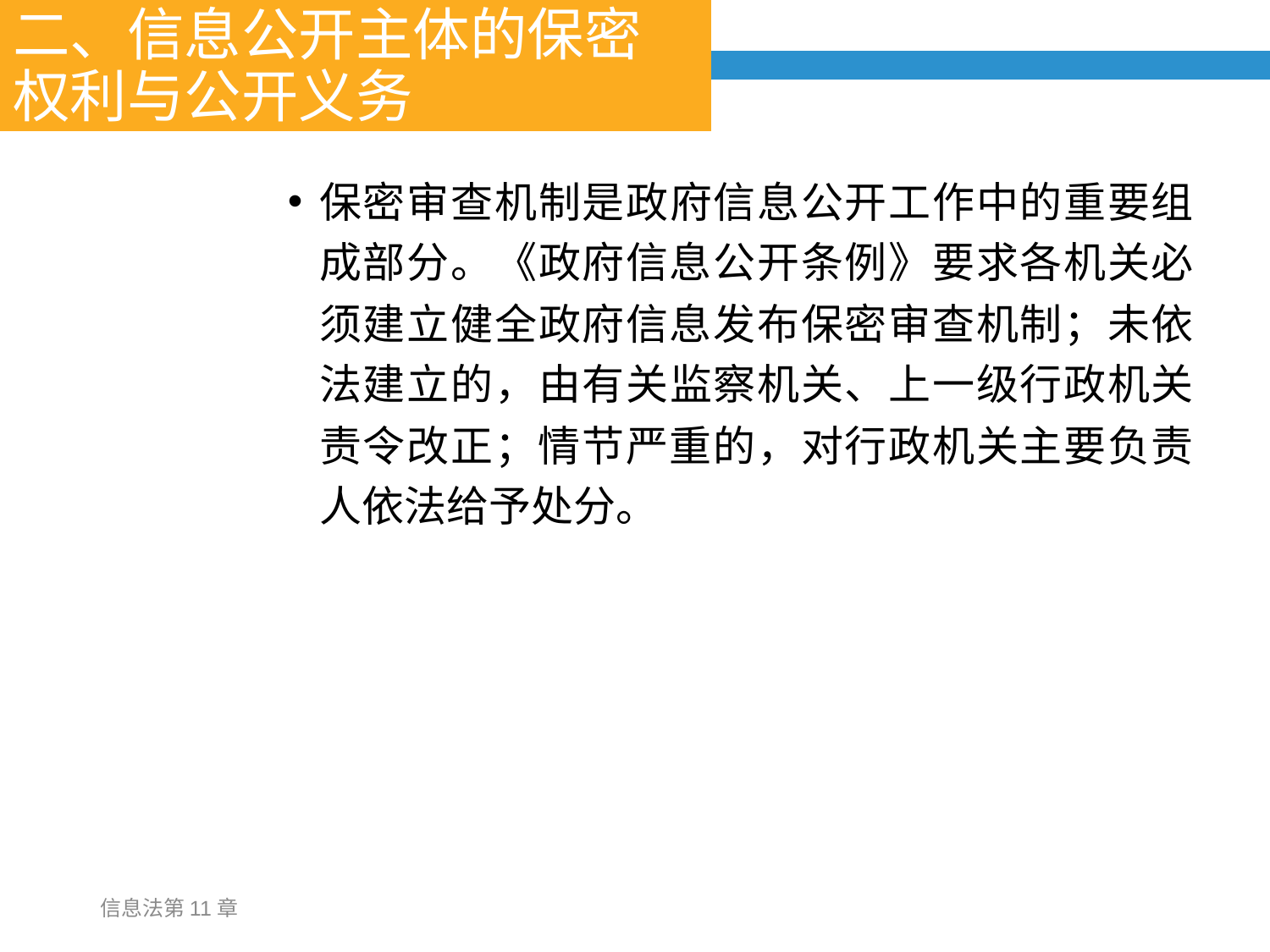

# 二、信息公开主体的保密权利与公开义务
保密审查机制是政府信息公开工作中的重要组成部分。《政府信息公开条例》要求各机关必须建立健全政府信息发布保密审查机制；未依法建立的，由有关监察机关、上一级行政机关责令改正；情节严重的，对行政机关主要负责人依法给予处分。

信息法第11章